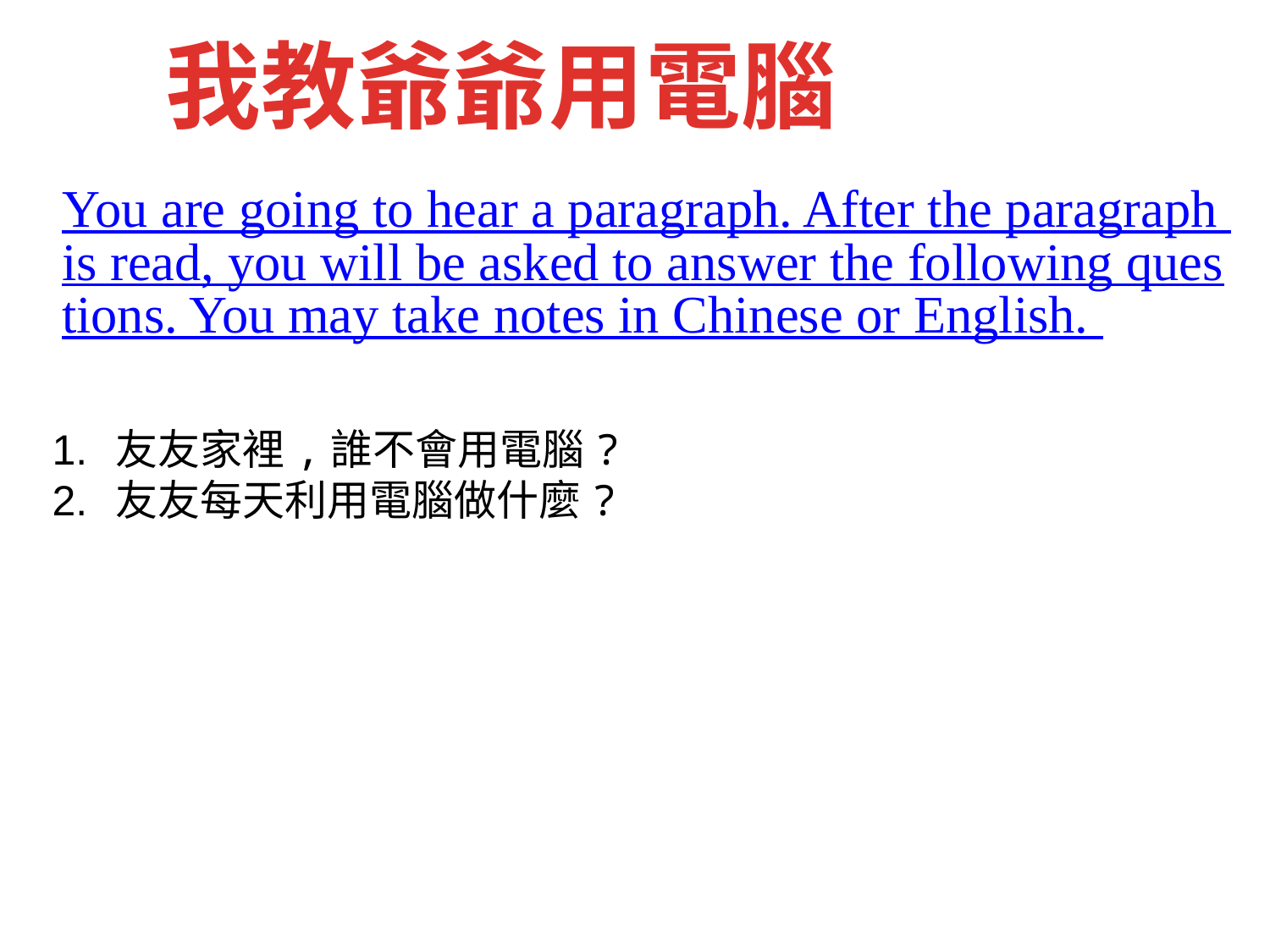

我教爺爺用電腦
You are going to hear a paragraph. After the paragraph is read, you will be asked to answer the following questions. You may take notes in Chinese or English.
友友家裡,誰不會用電腦?
友友每天利用電腦做什麼?